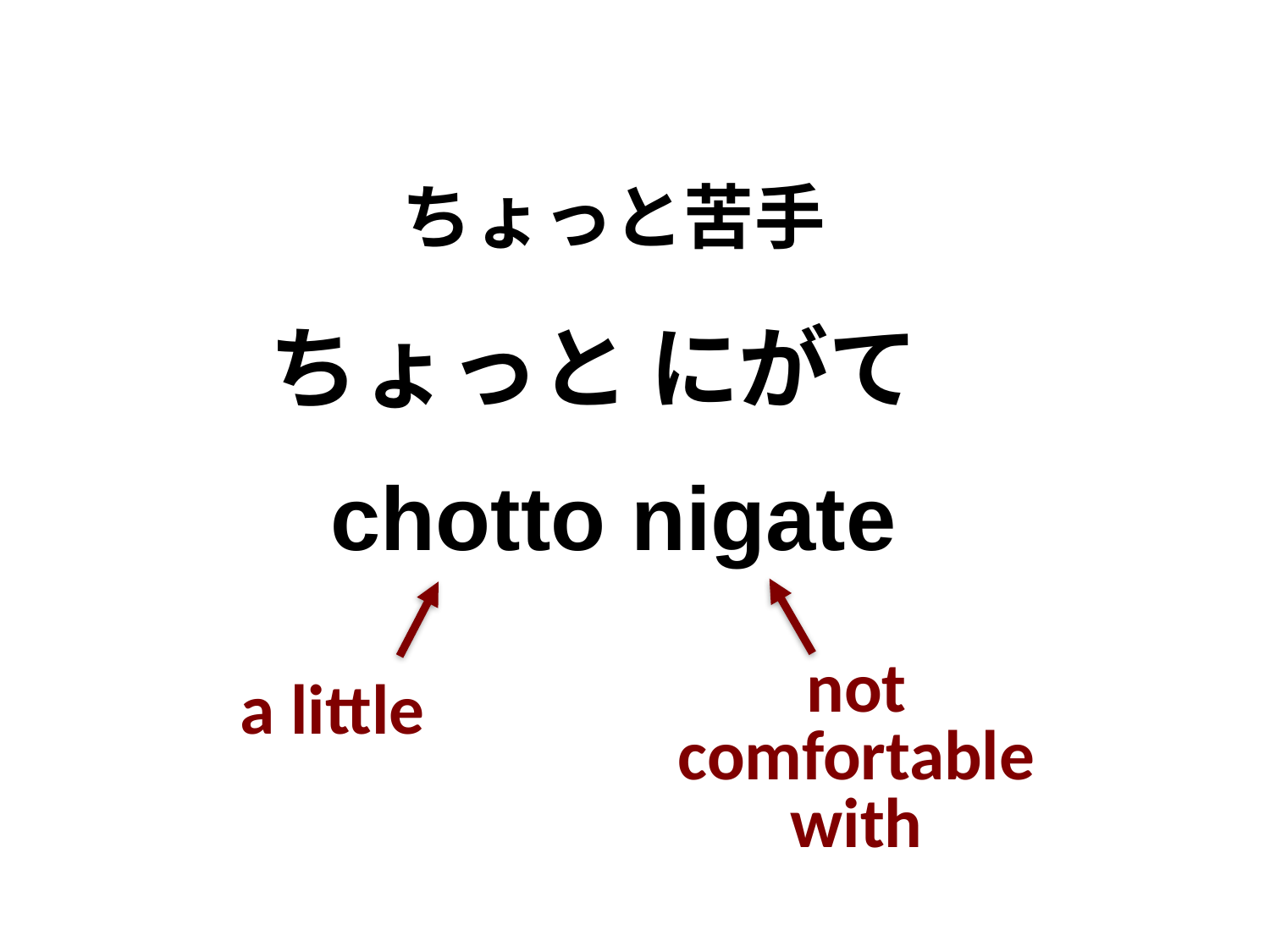

# ちょっと苦手
ちょっと にがて
chotto nigate
not
comfortable
with
a little